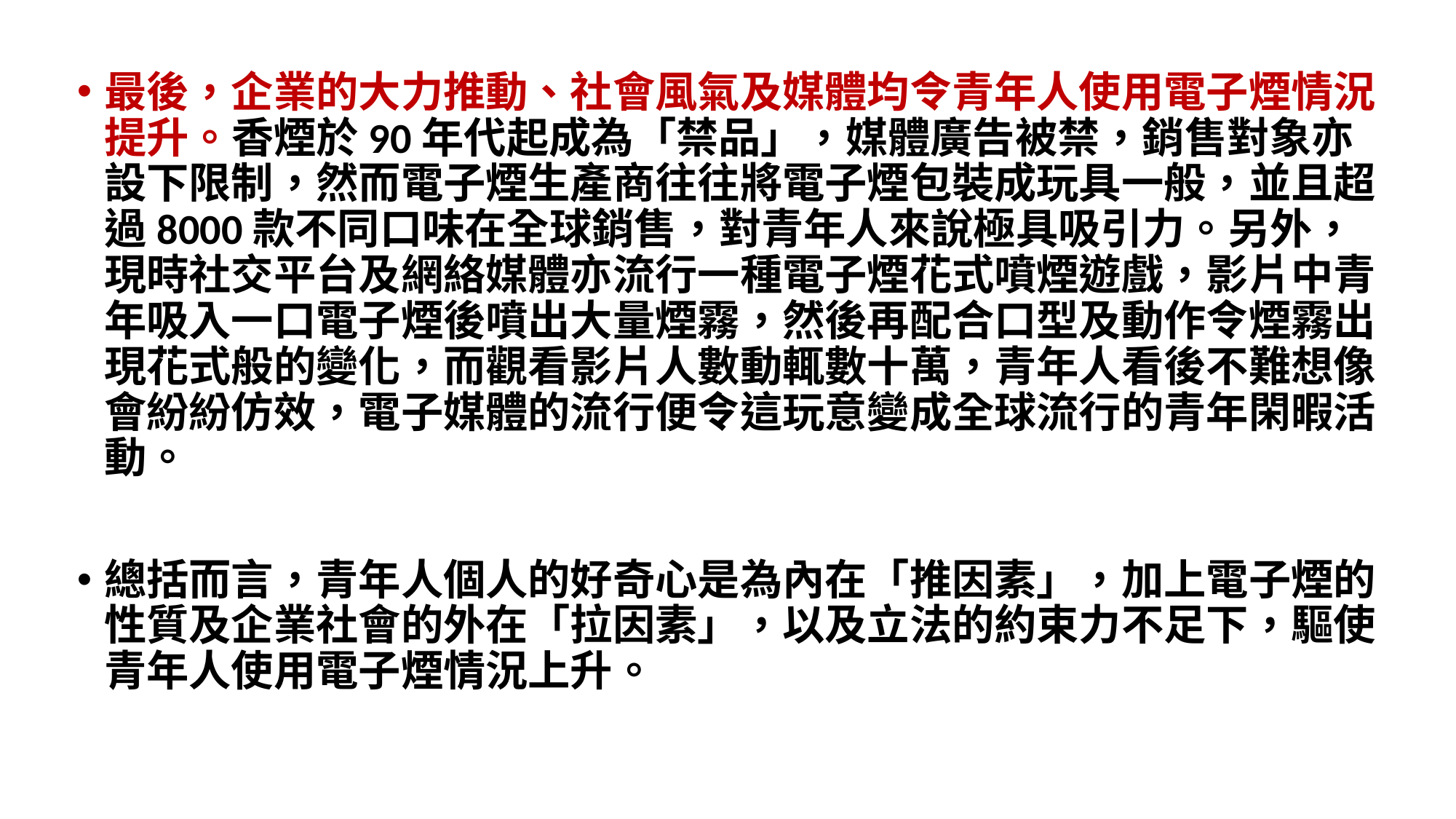

最後，企業的大力推動、社會風氣及媒體均令青年人使用電子煙情況提升。香煙於90年代起成為「禁品」，媒體廣告被禁，銷售對象亦設下限制，然而電子煙生產商往往將電子煙包裝成玩具一般，並且超過8000款不同口味在全球銷售，對青年人來說極具吸引力。另外，現時社交平台及網絡媒體亦流行一種電子煙花式噴煙遊戲，影片中青年吸入一口電子煙後噴出大量煙霧，然後再配合口型及動作令煙霧出現花式般的變化，而觀看影片人數動輒數十萬，青年人看後不難想像會紛紛仿效，電子媒體的流行便令這玩意變成全球流行的青年閑暇活動。

總括而言，青年人個人的好奇心是為內在「推因素」，加上電子煙的性質及企業社會的外在「拉因素」，以及立法的約束力不足下，驅使青年人使用電子煙情況上升。